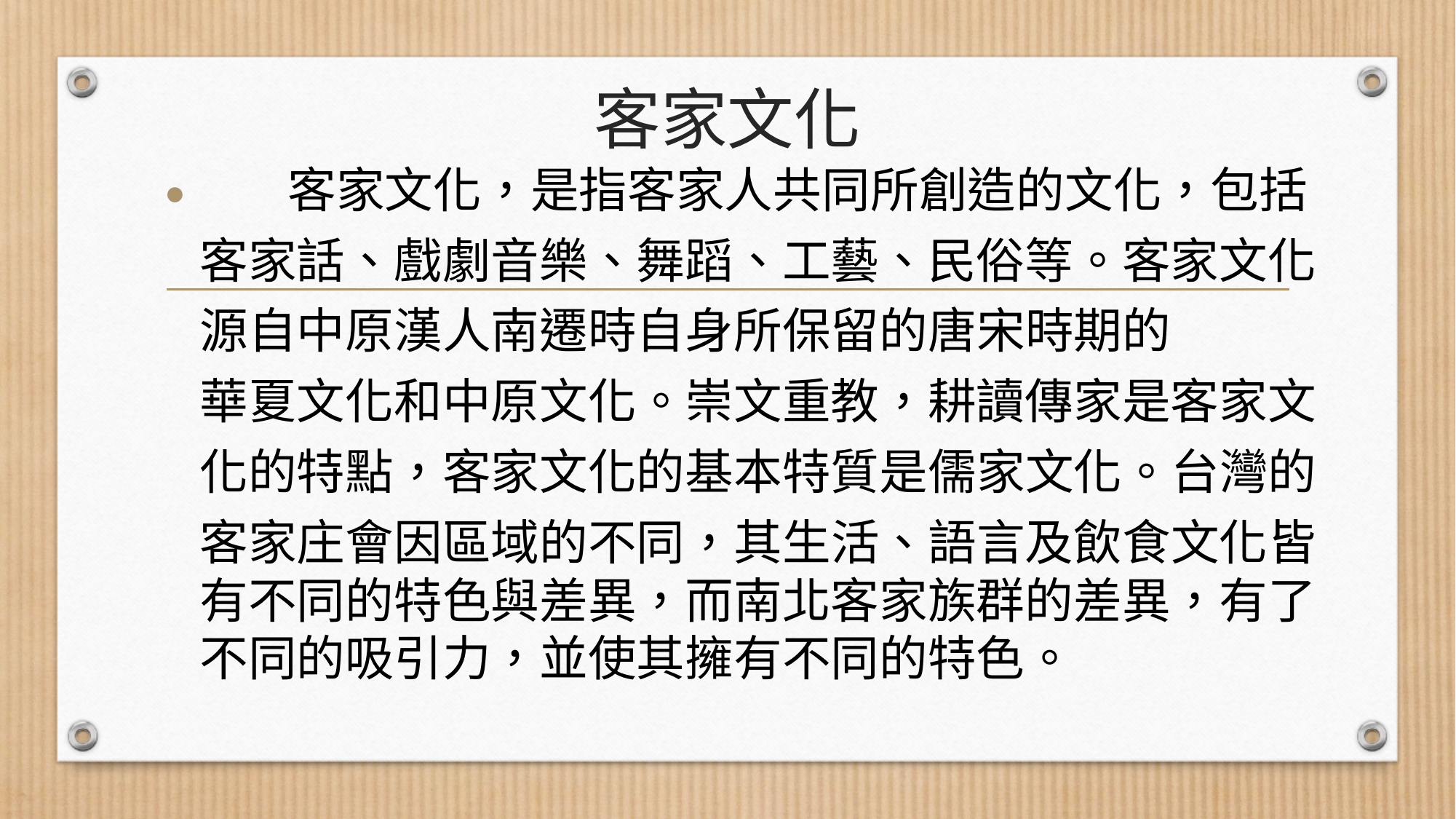

# 客家文化
       客家文化，是指客家人共同所創造的文化，包括客家話、戲劇音樂、舞蹈、工藝、民俗等。客家文化源自中原漢人南遷時自身所保留的唐宋時期的華夏文化和中原文化。崇文重教，耕讀傳家是客家文化的特點，客家文化的基本特質是儒家文化。台灣的客家庄會因區域的不同，其生活、語言及飲食文化皆有不同的特色與差異，而南北客家族群的差異，有了不同的吸引力，並使其擁有不同的特色。